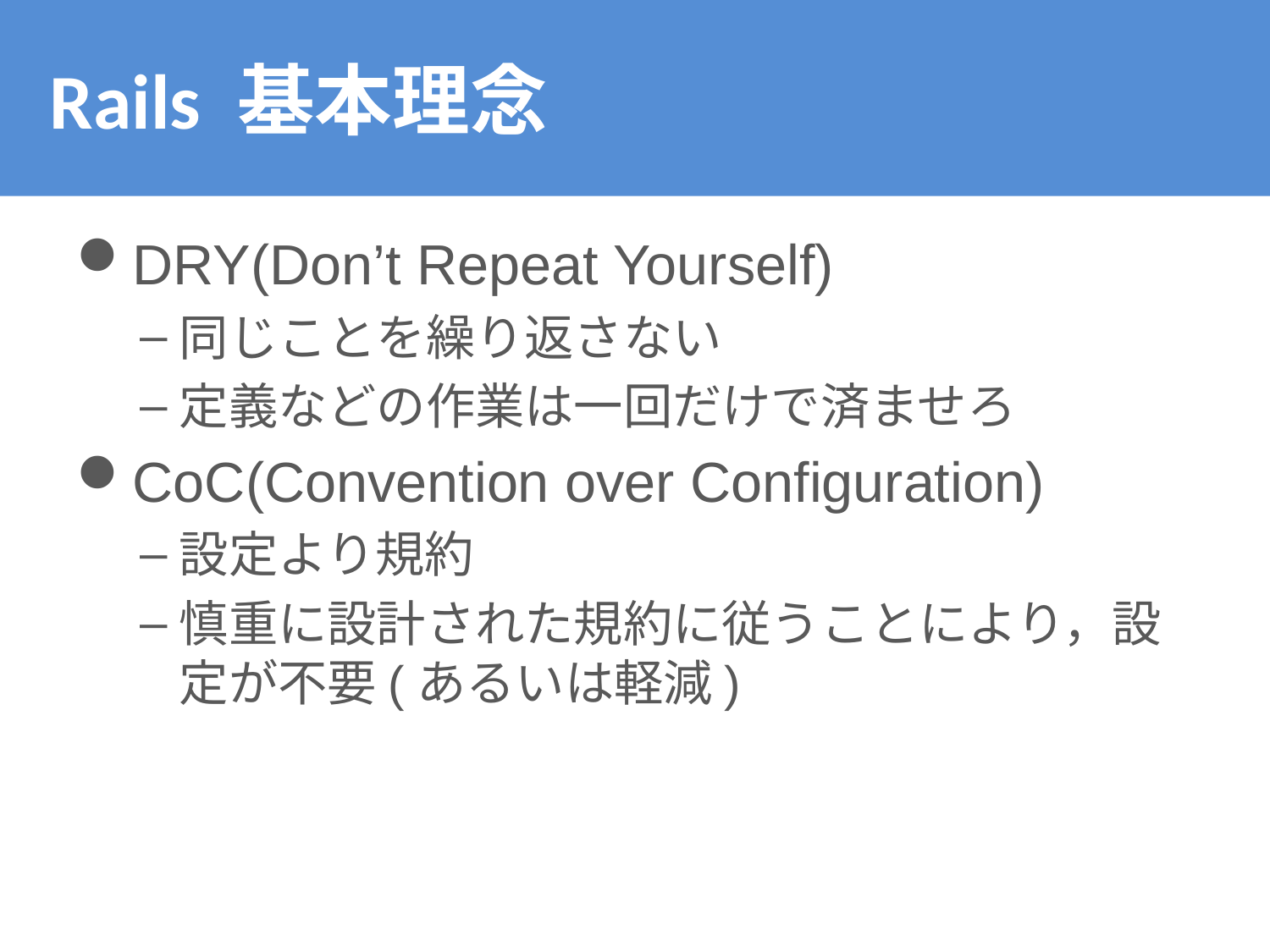

# Rails 基本理念
DRY(Don’t Repeat Yourself)
同じことを繰り返さない
定義などの作業は一回だけで済ませろ
CoC(Convention over Configuration)
設定より規約
慎重に設計された規約に従うことにより，設定が不要(あるいは軽減)